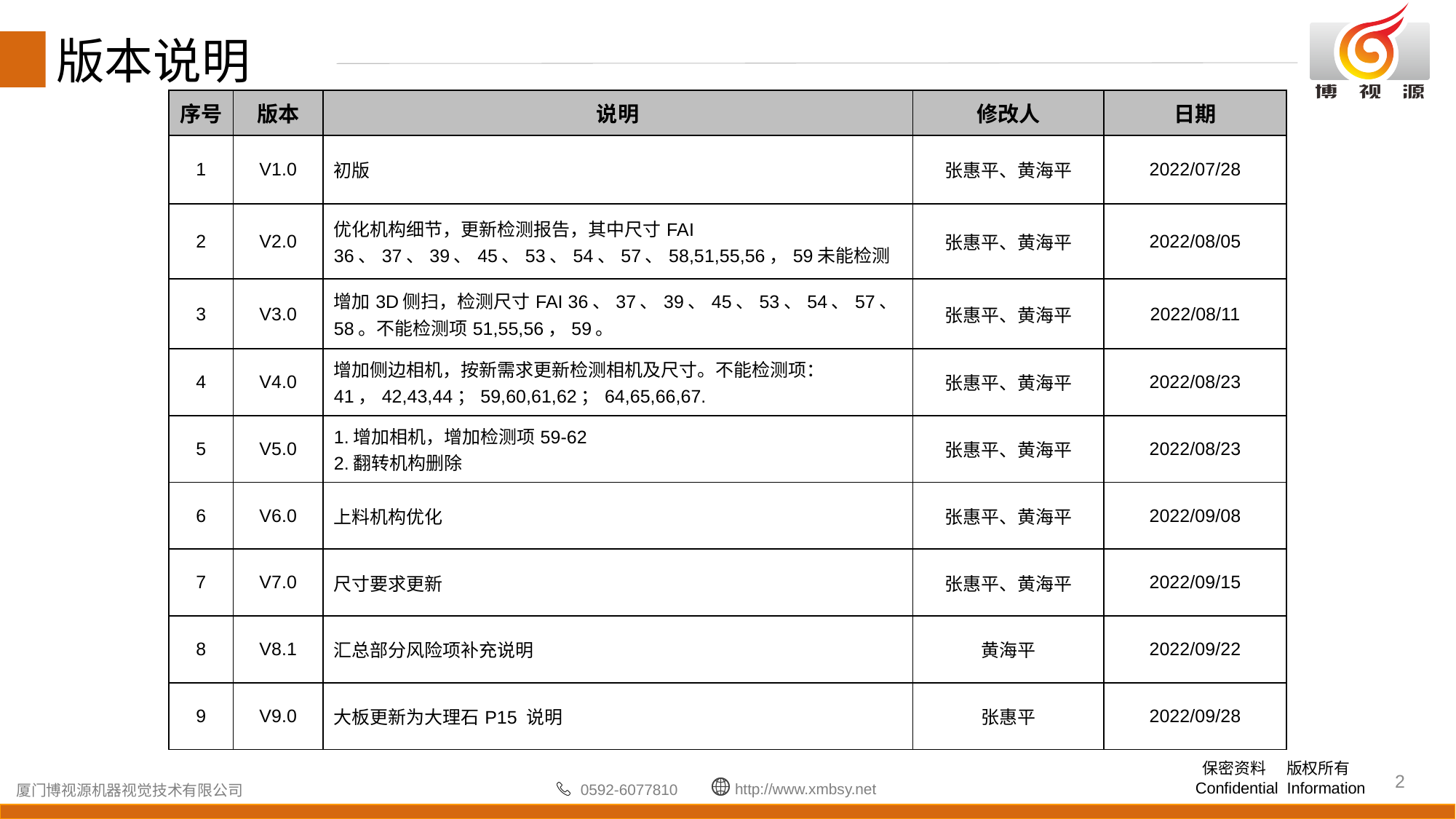

版本说明
| 序号 | 版本 | 说明 | 修改人 | 日期 |
| --- | --- | --- | --- | --- |
| 1 | V1.0 | 初版 | 张惠平、黄海平 | 2022/07/28 |
| 2 | V2.0 | 优化机构细节，更新检测报告，其中尺寸FAI 36、37、39、45、53、54、57、58,51,55,56，59未能检测 | 张惠平、黄海平 | 2022/08/05 |
| 3 | V3.0 | 增加3D侧扫，检测尺寸FAI 36、37、39、45、53、54、57、58。不能检测项51,55,56，59。 | 张惠平、黄海平 | 2022/08/11 |
| 4 | V4.0 | 增加侧边相机，按新需求更新检测相机及尺寸。不能检测项：41，42,43,44；59,60,61,62；64,65,66,67. | 张惠平、黄海平 | 2022/08/23 |
| 5 | V5.0 | 1.增加相机，增加检测项59-62 2.翻转机构删除 | 张惠平、黄海平 | 2022/08/23 |
| 6 | V6.0 | 上料机构优化 | 张惠平、黄海平 | 2022/09/08 |
| 7 | V7.0 | 尺寸要求更新 | 张惠平、黄海平 | 2022/09/15 |
| 8 | V8.1 | 汇总部分风险项补充说明 | 黄海平 | 2022/09/22 |
| 9 | V9.0 | 大板更新为大理石P15 说明 | 张惠平 | 2022/09/28 |
2